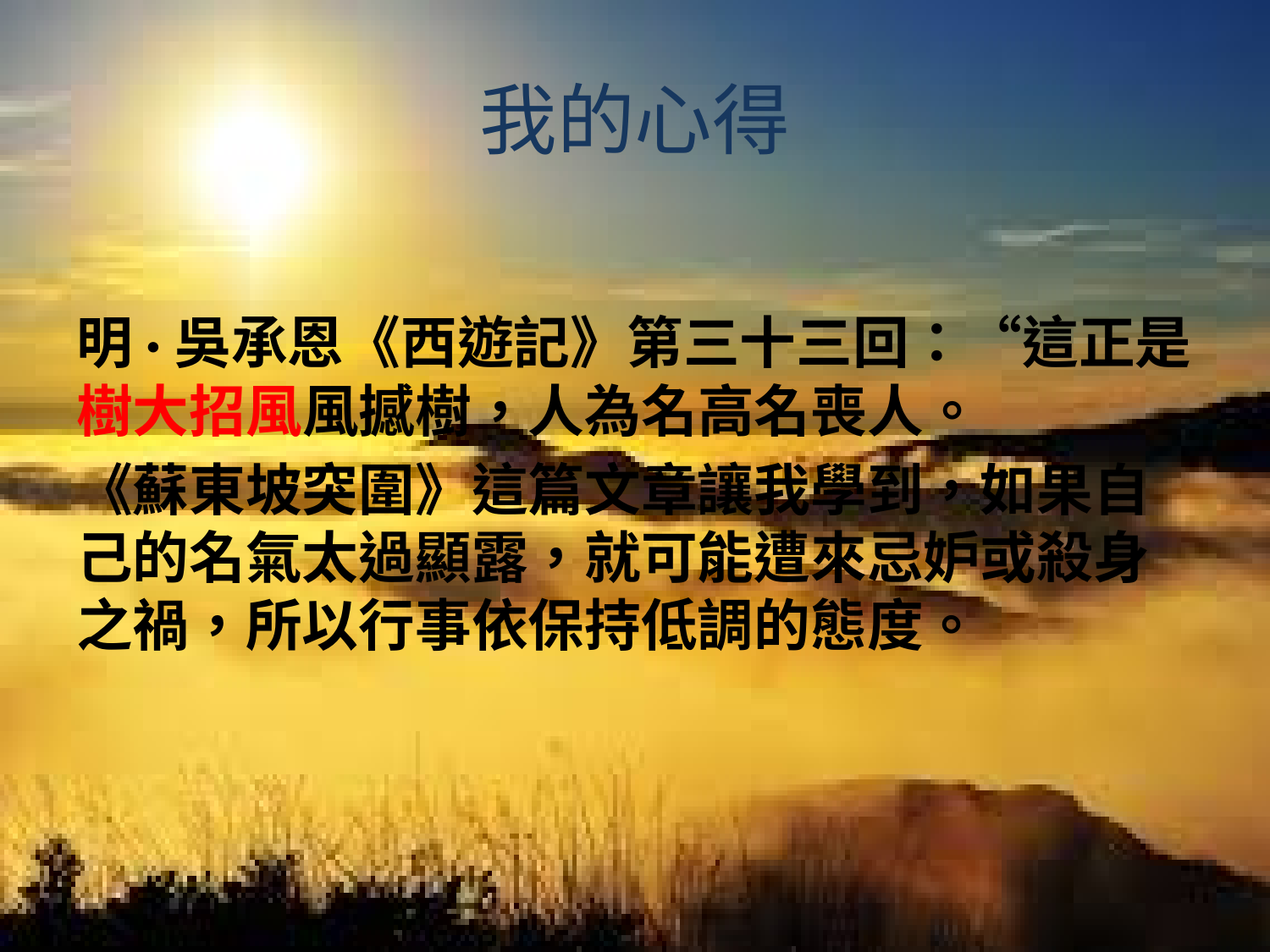

# 我的心得

明·吳承恩《西遊記》第三十三回：“這正是樹大招風風撼樹，人為名高名喪人。
《蘇東坡突圍》這篇文章讓我學到，如果自己的名氣太過顯露，就可能遭來忌妒或殺身之禍，所以行事依保持低調的態度。